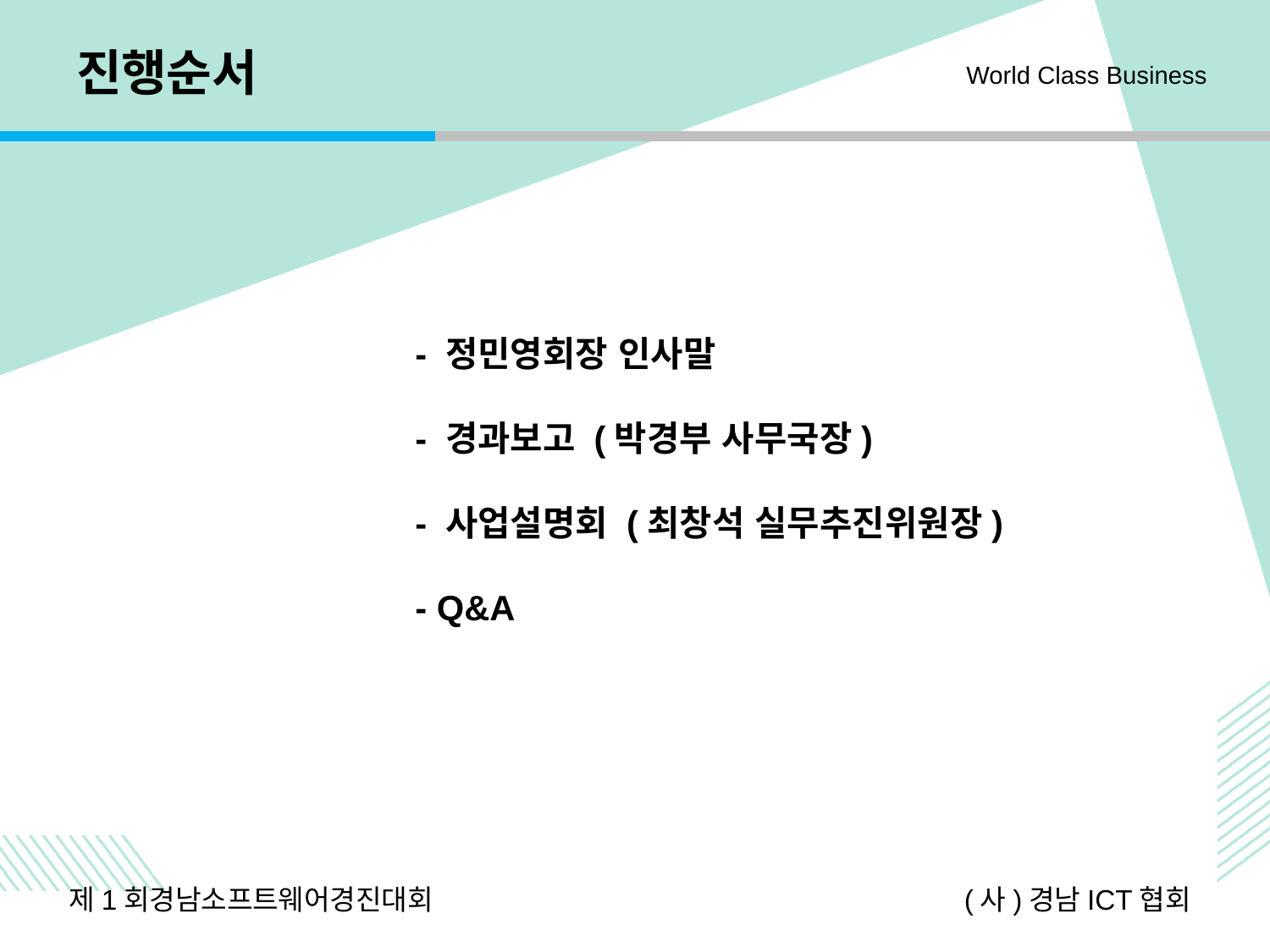

# 진행순서

			 - 정민영회장 인사말
			 - 경과보고 (박경부 사무국장)
			 - 사업설명회 (최창석 실무추진위원장)
			 - Q&A